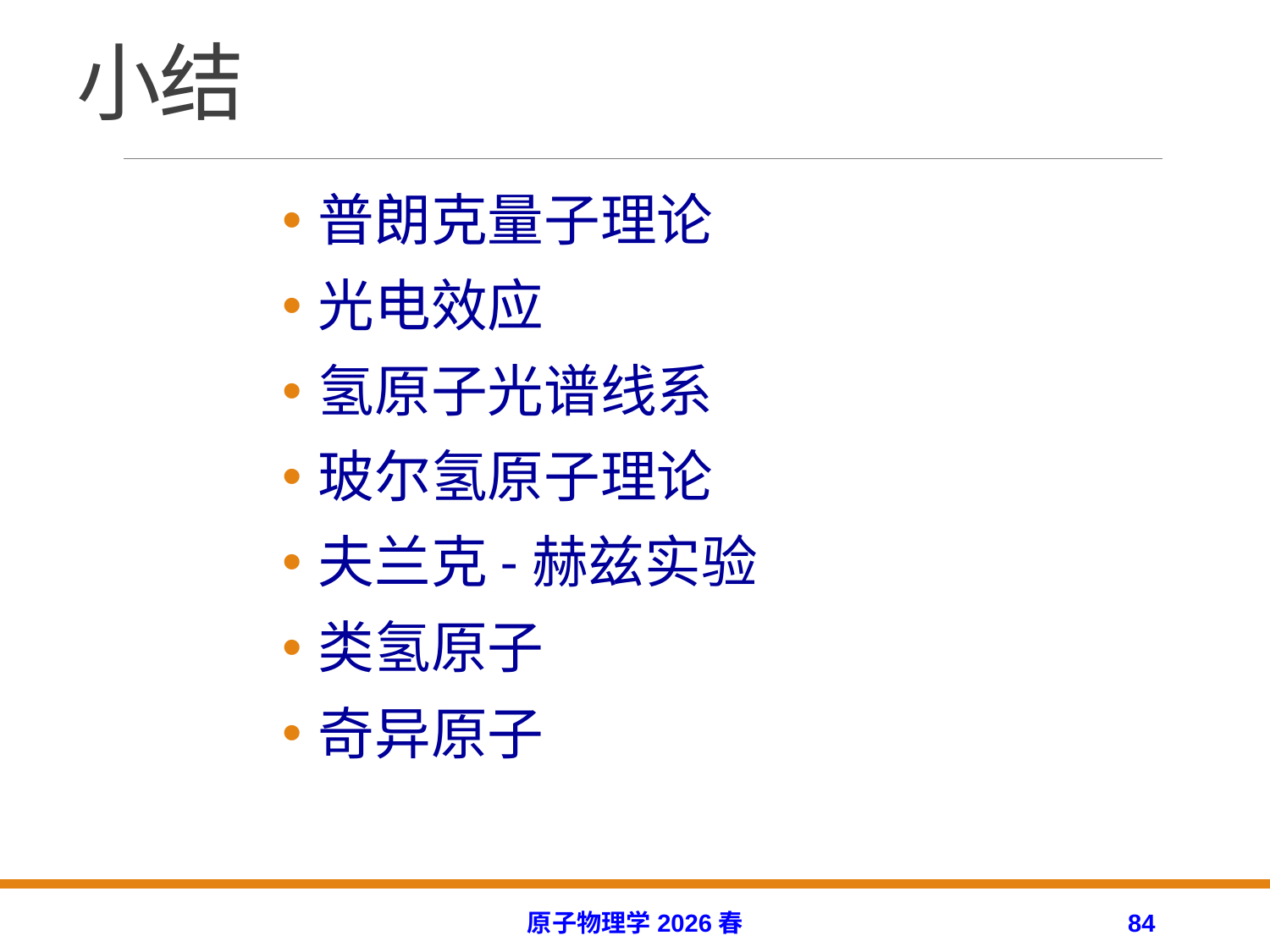

# 小结
普朗克量子理论
光电效应
氢原子光谱线系
玻尔氢原子理论
夫兰克-赫兹实验
类氢原子
奇异原子
原子物理学2026春
84